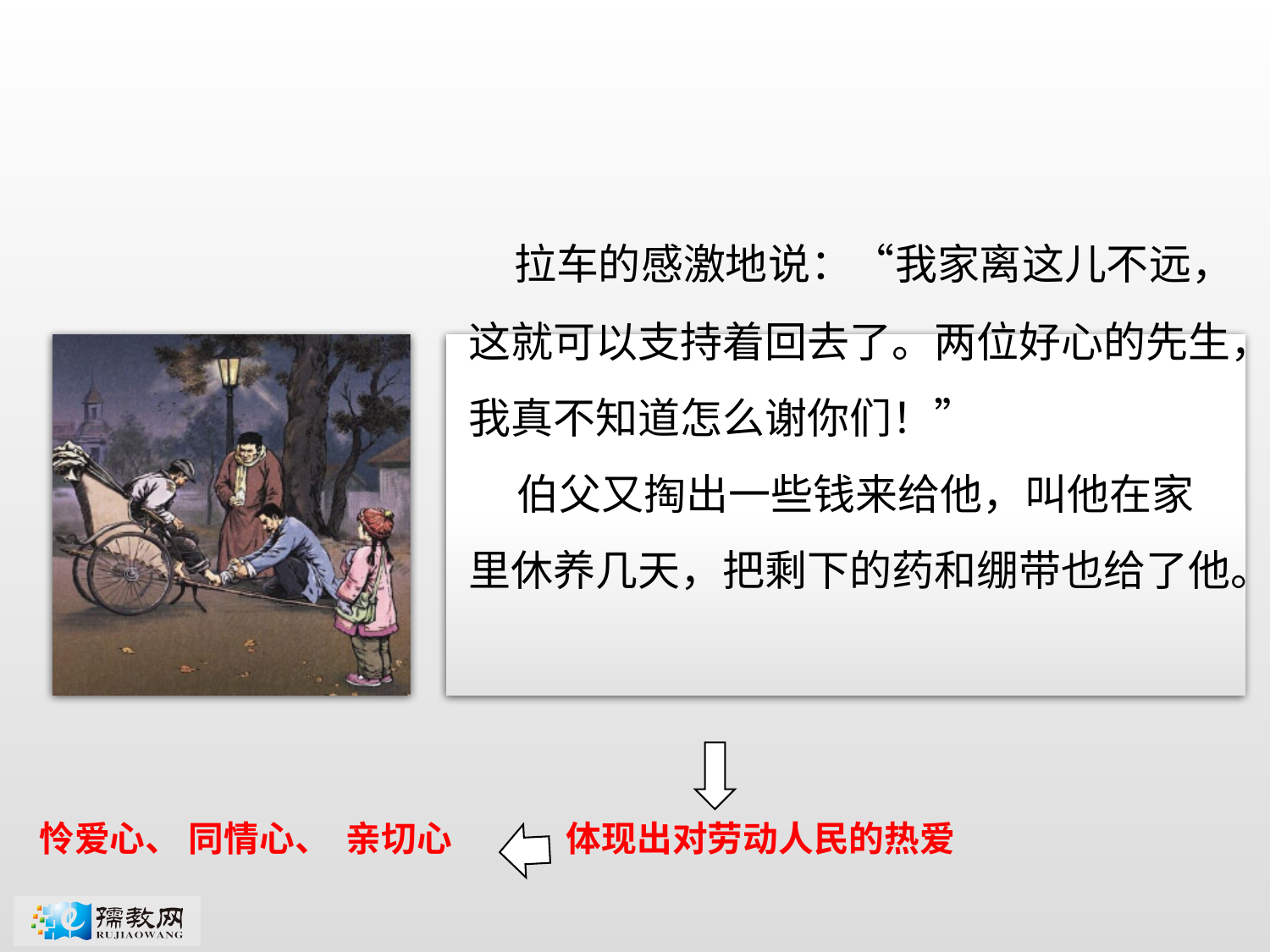

拉车的感激地说：“我家离这儿不远，这就可以支持着回去了。两位好心的先生，我真不知道怎么谢你们！”
    伯父又掏出一些钱来给他，叫他在家里休养几天，把剩下的药和绷带也给了他。

体现出对劳动人民的热爱
怜爱心、 同情心、  亲切心